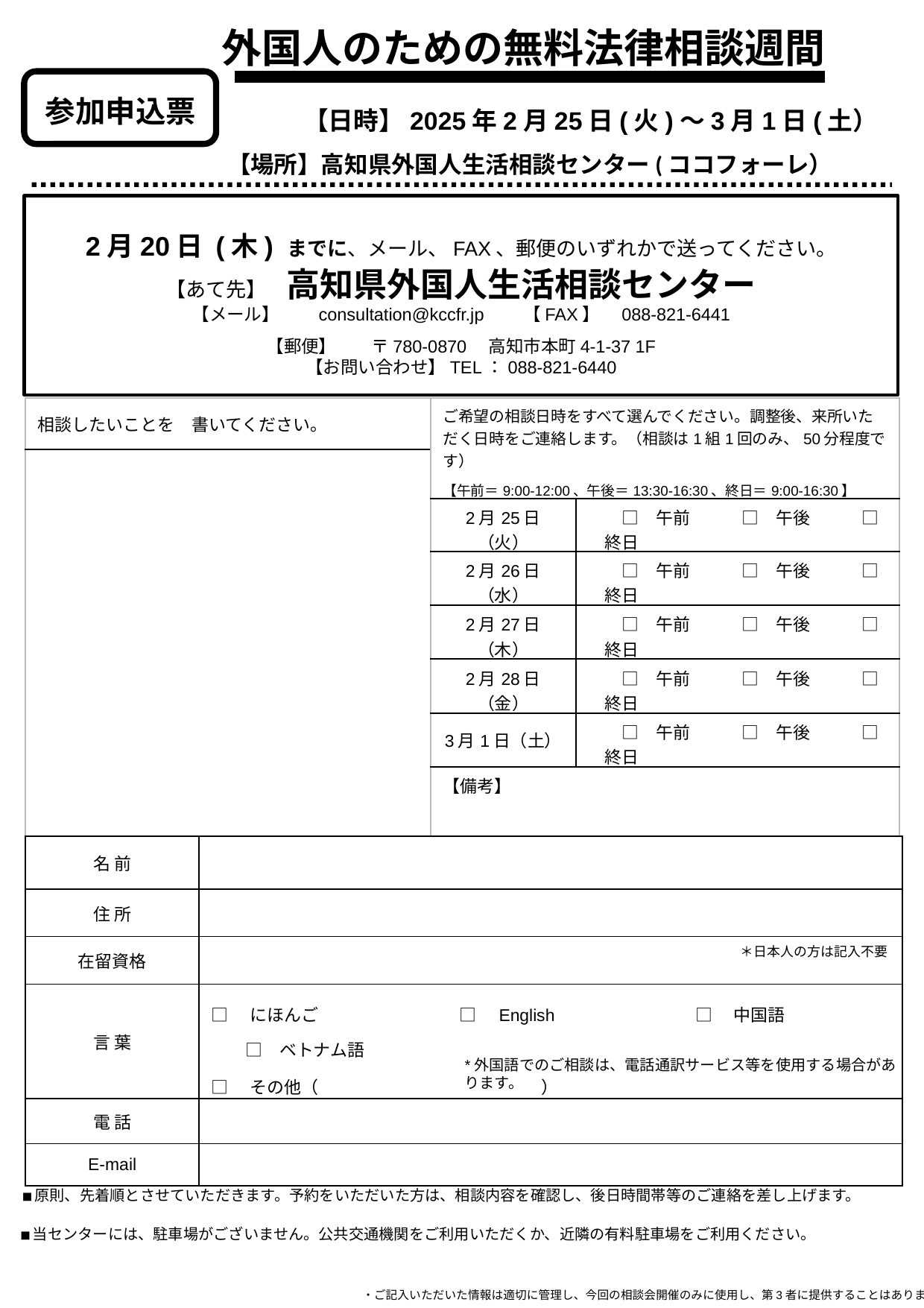

外国人のための無料法律相談週間

　　　　　　　【日時】2025年2月25日(火)～3月1日(土）

参加申込票
【場所】高知県外国人生活相談センター(ココフォーレ）

2月20日 (木) までに、メール、FAX、郵便のいずれかで送ってください。
【あて先】　高知県外国人生活相談センター
【メール】　　consultation@kccfr.jp　　【FAX】　088-821-6441
【郵便】　　〒780-0870　高知市本町4-1-37 1F
【お問い合わせ】TEL：088-821-6440
| 相談したいことを　書いてください。 |
| --- |
|  |
| ご希望の相談日時をすべて選んでください。調整後、来所いただく日時をご連絡します。（相談は1組1回のみ、50分程度です） 【午前＝9:00-12:00、午後＝13:30-16:30、終日＝9:00-16:30】 |  |
| --- | --- |
| 2月25日（火） | □　午前　　　□　午後　　　□　終日 |
| 2月26日（水） | □　午前　　　□　午後　　　□　終日 |
| 2月27日（木） | □　午前　　　□　午後　　　□　終日 |
| 2月28日（金） | □　午前　　　□　午後　　　□　終日 |
| 3月1日（土） | □　午前　　　□　午後　　　□　終日 |
| 【備考】 |  |
| 名 前 |  |
| --- | --- |
| 住 所 |  |
| 在留資格 |  |
| 言 葉 | □　にほんご 　　　　　　　　□　English　　　　　　　　□　 中国語　　　　　　　　□　ベトナム語　　 　　　　　　　　　　 □　その他（　　　　　　　　　　　　　） |
| 電 話 |  |
| E-mail |  |
＊日本人の方は記入不要
*外国語でのご相談は、電話通訳サービス等を使用する場合があります。
■原則、先着順とさせていただきます。予約をいただいた方は、相談内容を確認し、後日時間帯等のご連絡を差し上げます。
■当センターには、駐車場がございません。公共交通機関をご利用いただくか、近隣の有料駐車場をご利用ください。
・ご記入いただいた情報は適切に管理し、今回の相談会開催のみに使用し、第3者に提供することはありません。